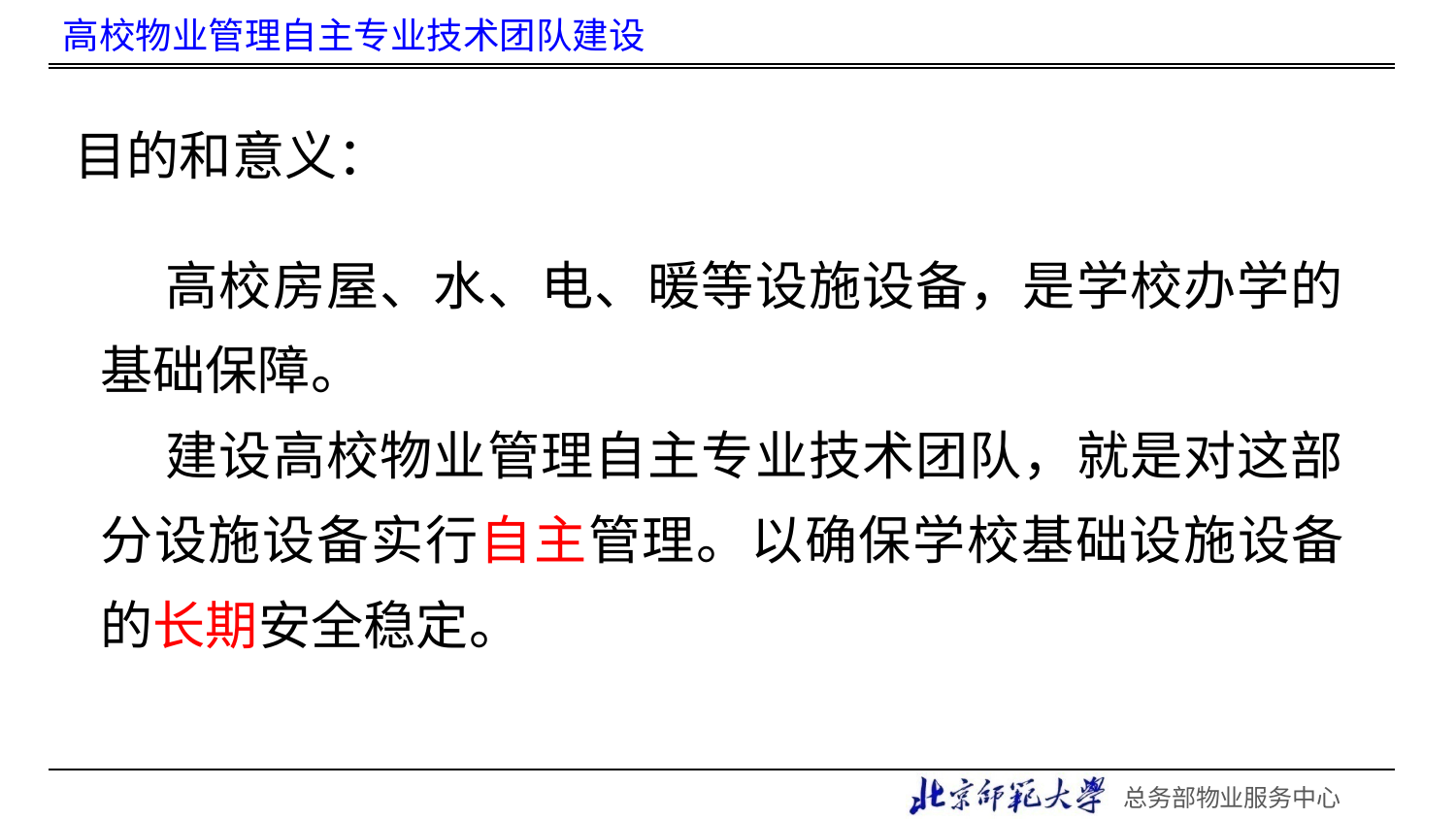

目的和意义：
    高校房屋、水、电、暖等设施设备，是学校办学的基础保障。
    建设高校物业管理自主专业技术团队，就是对这部分设施设备实行自主管理。以确保学校基础设施设备的长期安全稳定。